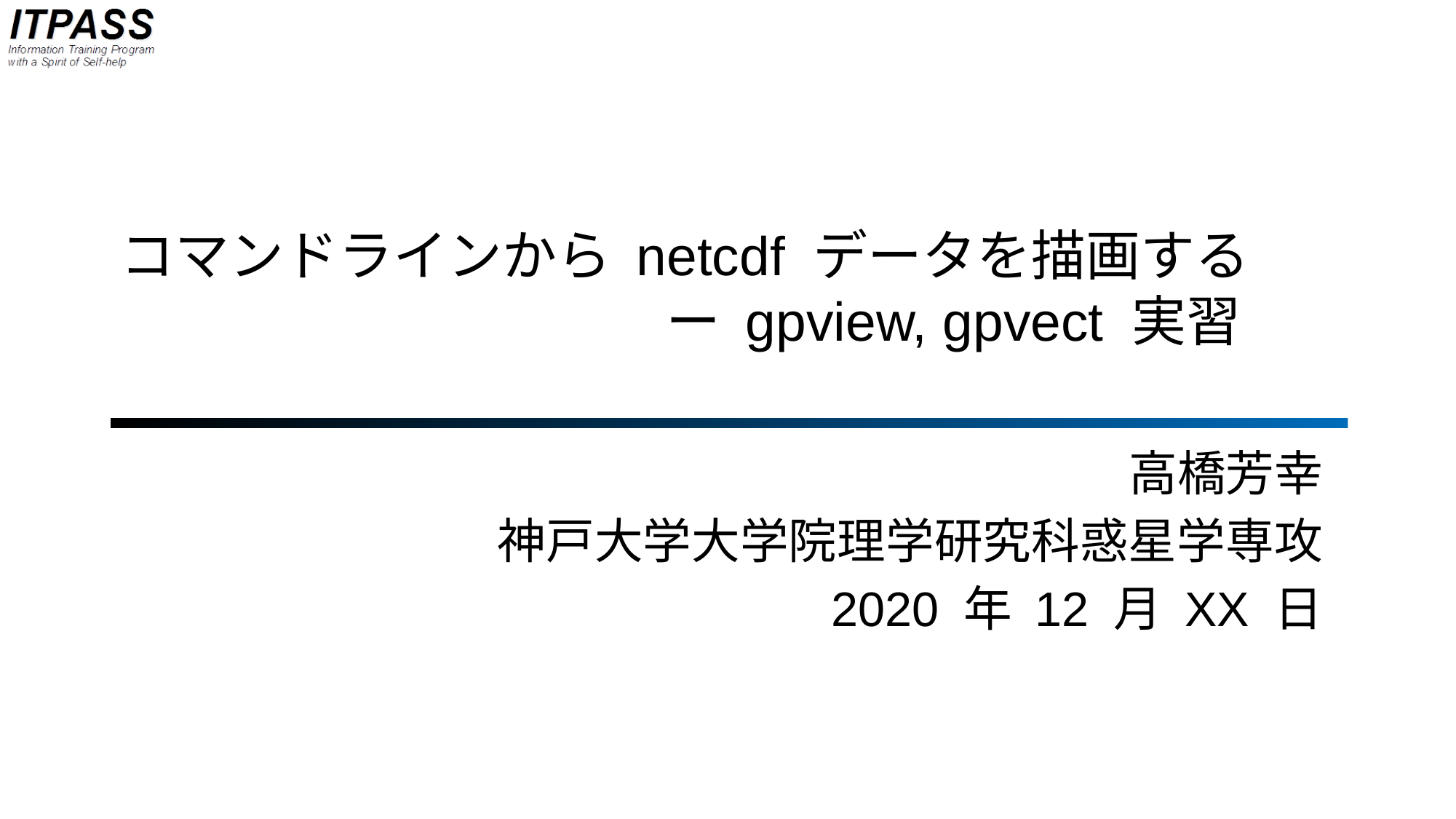

# コマンドラインから netcdf データを描画する ー gpview, gpvect 実習
高橋芳幸
神戸大学大学院理学研究科惑星学専攻
2020 年 12 月 XX 日